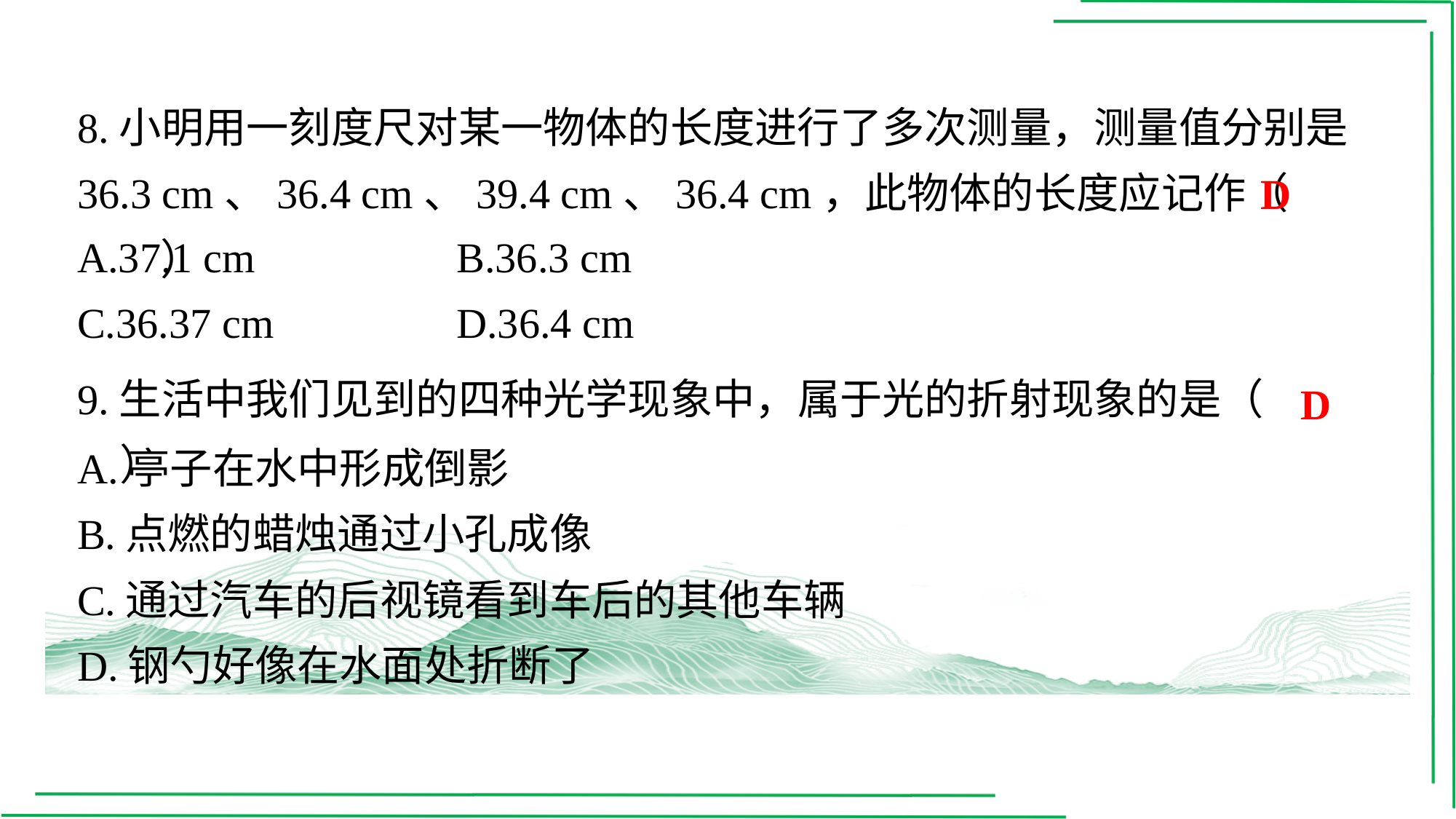

8.小明用一刻度尺对某一物体的长度进行了多次测量，测量值分别是36.3 cm、36.4 cm、39.4 cm、36.4 cm，此物体的长度应记作（　D　）
D
| A.37.1 cm | B.36.3 cm |
| --- | --- |
| C.36.37 cm | D.36.4 cm |
9.生活中我们见到的四种光学现象中，属于光的折射现象的是（　D　）
D
| A.亭子在水中形成倒影 |
| --- |
| B.点燃的蜡烛通过小孔成像 |
| C.通过汽车的后视镜看到车后的其他车辆 |
| D.钢勺好像在水面处折断了 |